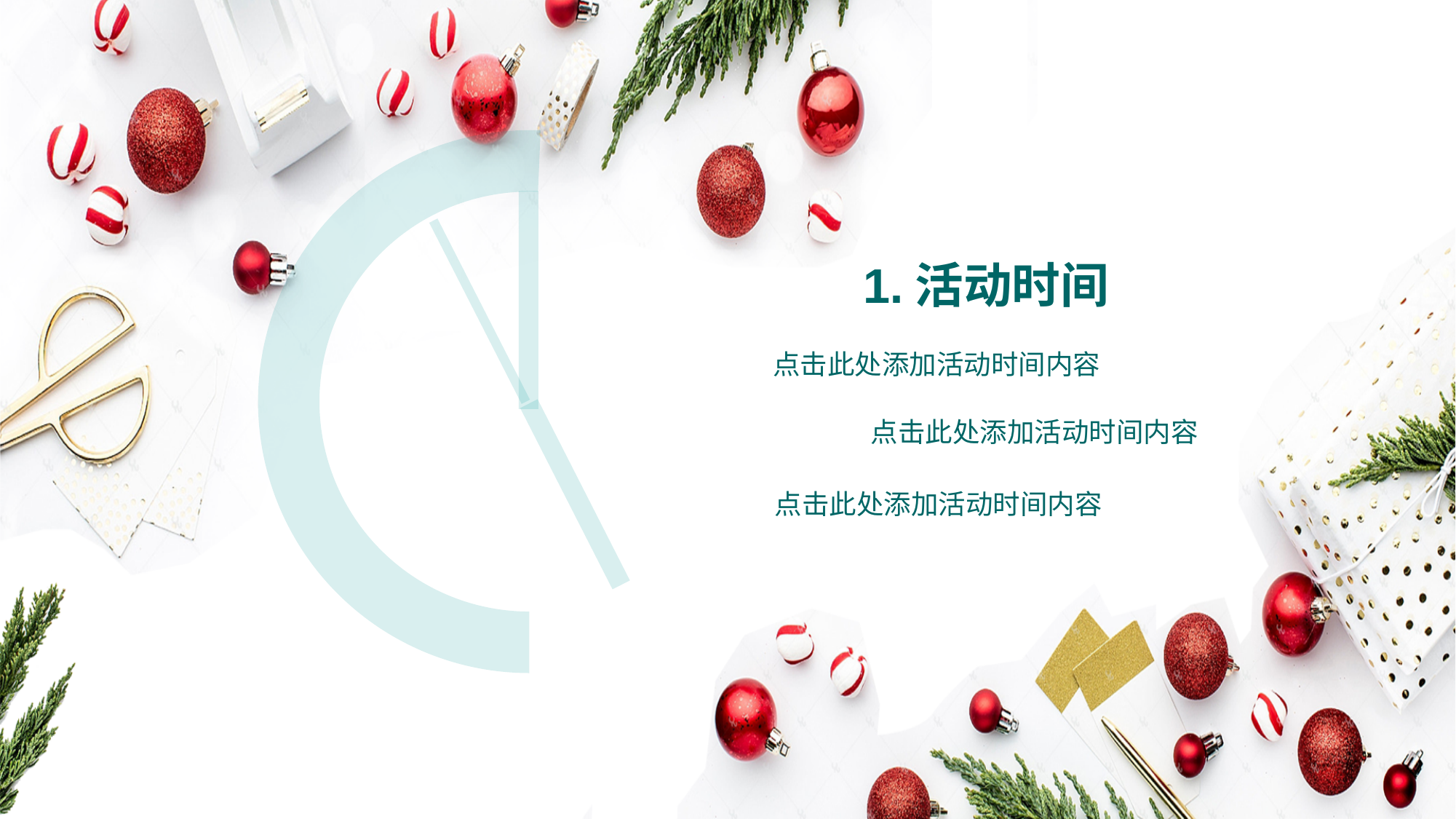

1.活动时间
点击此处添加活动时间内容
点击此处添加活动时间内容
点击此处添加活动时间内容